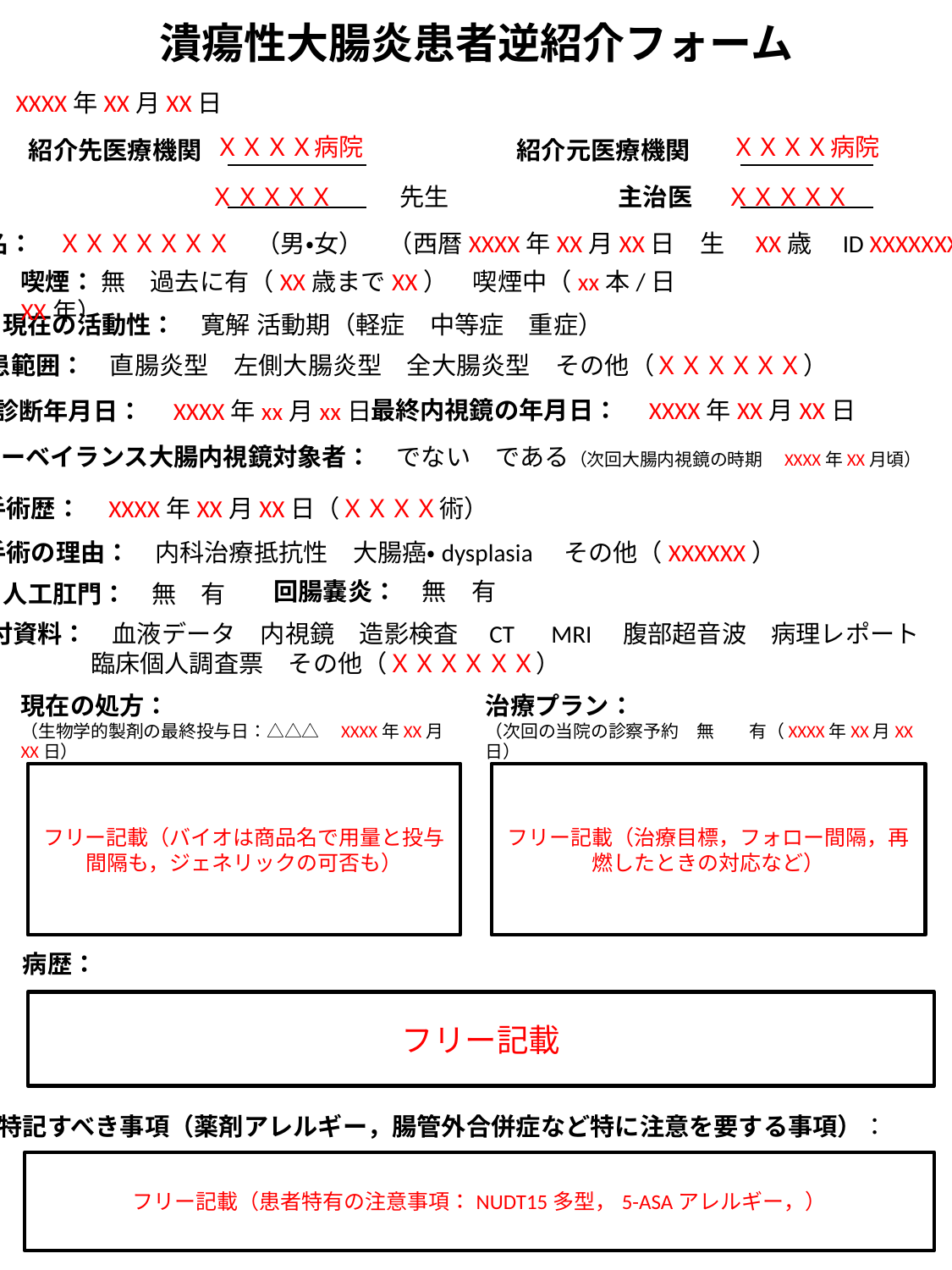

# 潰瘍性大腸炎患者逆紹介フォーム
XXXX年XX月XX日
ＸＸＸＸ病院
ＸＸＸＸ病院
紹介先医療機関
紹介元医療機関
ＸＸＸＸＸ
先生
主治医
ＸＸＸＸＸ
患者氏名：　ＸＸＸＸＸＸＸ　（男・女）　（西暦XXXX年XX月XX日　生　XX歳　ID XXXXXXXXX）
喫煙： 無　過去に有（XX歳までXX）　喫煙中（xx本/日　XX年）
現在の活動性：　寛解	活動期（軽症　中等症　重症）
罹患範囲：　直腸炎型　左側大腸炎型　全大腸炎型　その他（ＸＸＸＸＸＸ）
最終内視鏡の年月日：　XXXX年XX月XX日
診断年月日：　XXXX年xx月xx日
サーベイランス大腸内視鏡対象者：　でない　である（次回大腸内視鏡の時期　XXXX年XX月頃）
手術歴：　	XXXX年XX月XX日（ＸＸＸＸ術）
手術の理由：　内科治療抵抗性　大腸癌・dysplasia　その他（XXXXXX）
回腸嚢炎：　無　有
人工肛門：　無　有
添付資料：　血液データ　内視鏡　造影検査　CT　MRI　腹部超音波　病理レポート
	臨床個人調査票　その他（ＸＸＸＸＸＸ）
現在の処方：
（生物学的製剤の最終投与日：△△△　XXXX年XX月XX日）
治療プラン：
（次回の当院の診察予約　無　　有（XXXX年XX月XX日）
フリー記載（バイオは商品名で用量と投与間隔も，ジェネリックの可否も）
フリー記載（治療目標，フォロー間隔，再燃したときの対応など）
病歴：
フリー記載
特記すべき事項（薬剤アレルギー，腸管外合併症など特に注意を要する事項）：
フリー記載（患者特有の注意事項：NUDT15多型，5-ASAアレルギー，）